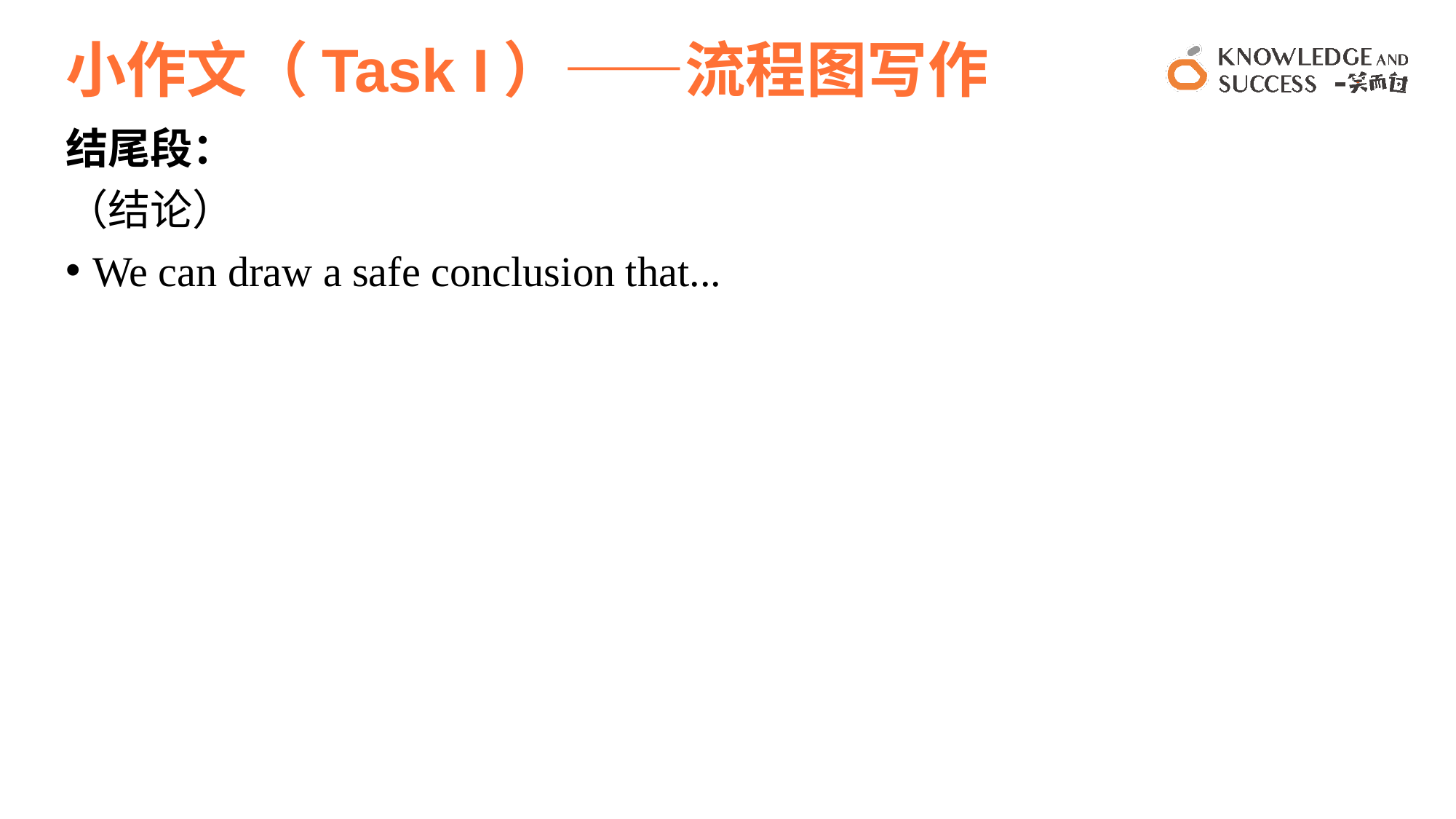

# 小作文（Task I）——流程图写作
结尾段：
（结论）
We can draw a safe conclusion that...

39